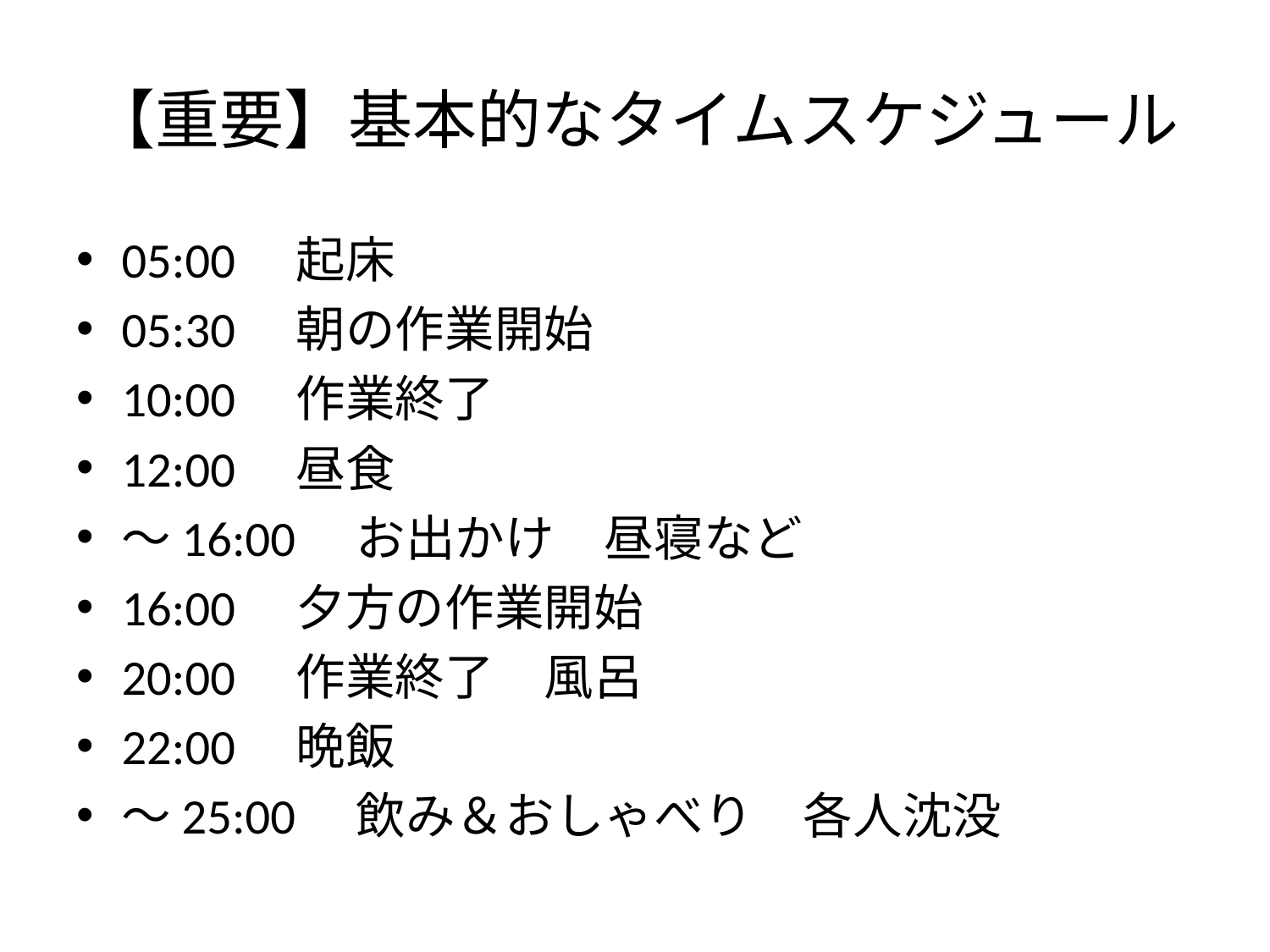

# 【重要】基本的なタイムスケジュール
05:00　起床
05:30　朝の作業開始
10:00　作業終了
12:00　昼食
～16:00　お出かけ　昼寝など
16:00　夕方の作業開始
20:00　作業終了　風呂
22:00　晩飯
～25:00　飲み＆おしゃべり　各人沈没